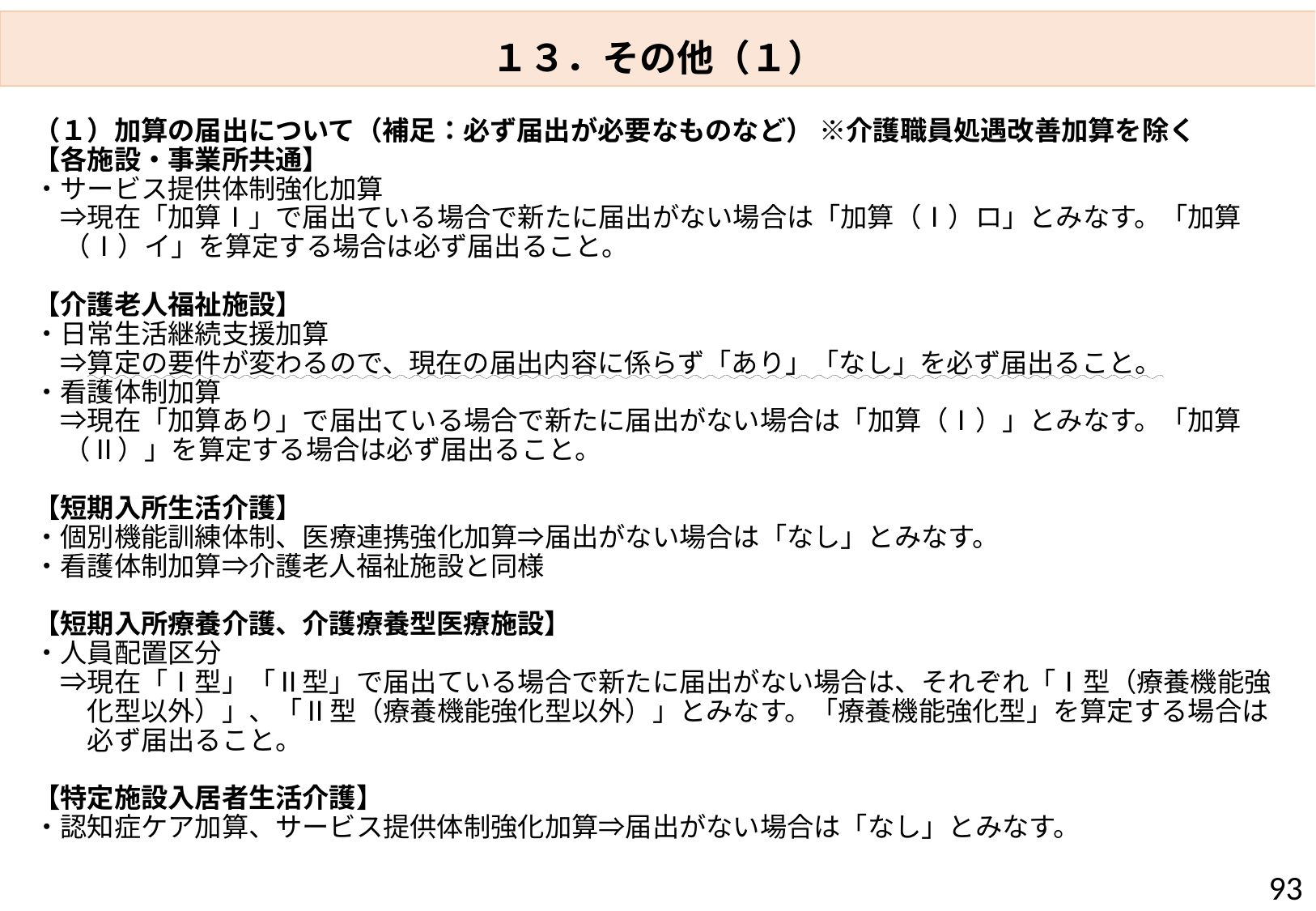

１３．その他（１）
（１）加算の届出について（補足：必ず届出が必要なものなど） ※介護職員処遇改善加算を除く
【各施設・事業所共通】
・サービス提供体制強化加算
　⇒現在「加算Ⅰ」で届出ている場合で新たに届出がない場合は「加算（Ⅰ）ロ」とみなす。「加算（Ⅰ）イ」を算定する場合は必ず届出ること。

【介護老人福祉施設】
・日常生活継続支援加算
　⇒算定の要件が変わるので、現在の届出内容に係らず「あり」「なし」を必ず届出ること。
・看護体制加算
　⇒現在「加算あり」で届出ている場合で新たに届出がない場合は「加算（Ⅰ）」とみなす。「加算（Ⅱ）」を算定する場合は必ず届出ること。

【短期入所生活介護】
・個別機能訓練体制、医療連携強化加算⇒届出がない場合は「なし」とみなす。
・看護体制加算⇒介護老人福祉施設と同様

【短期入所療養介護、介護療養型医療施設】
・人員配置区分
　⇒現在「Ⅰ型」「Ⅱ型」で届出ている場合で新たに届出がない場合は、それぞれ「Ⅰ型（療養機能強
　　化型以外）」、「Ⅱ型（療養機能強化型以外）」とみなす。「療養機能強化型」を算定する場合は
　　必ず届出ること。

【特定施設入居者生活介護】
・認知症ケア加算、サービス提供体制強化加算⇒届出がない場合は「なし」とみなす。

93